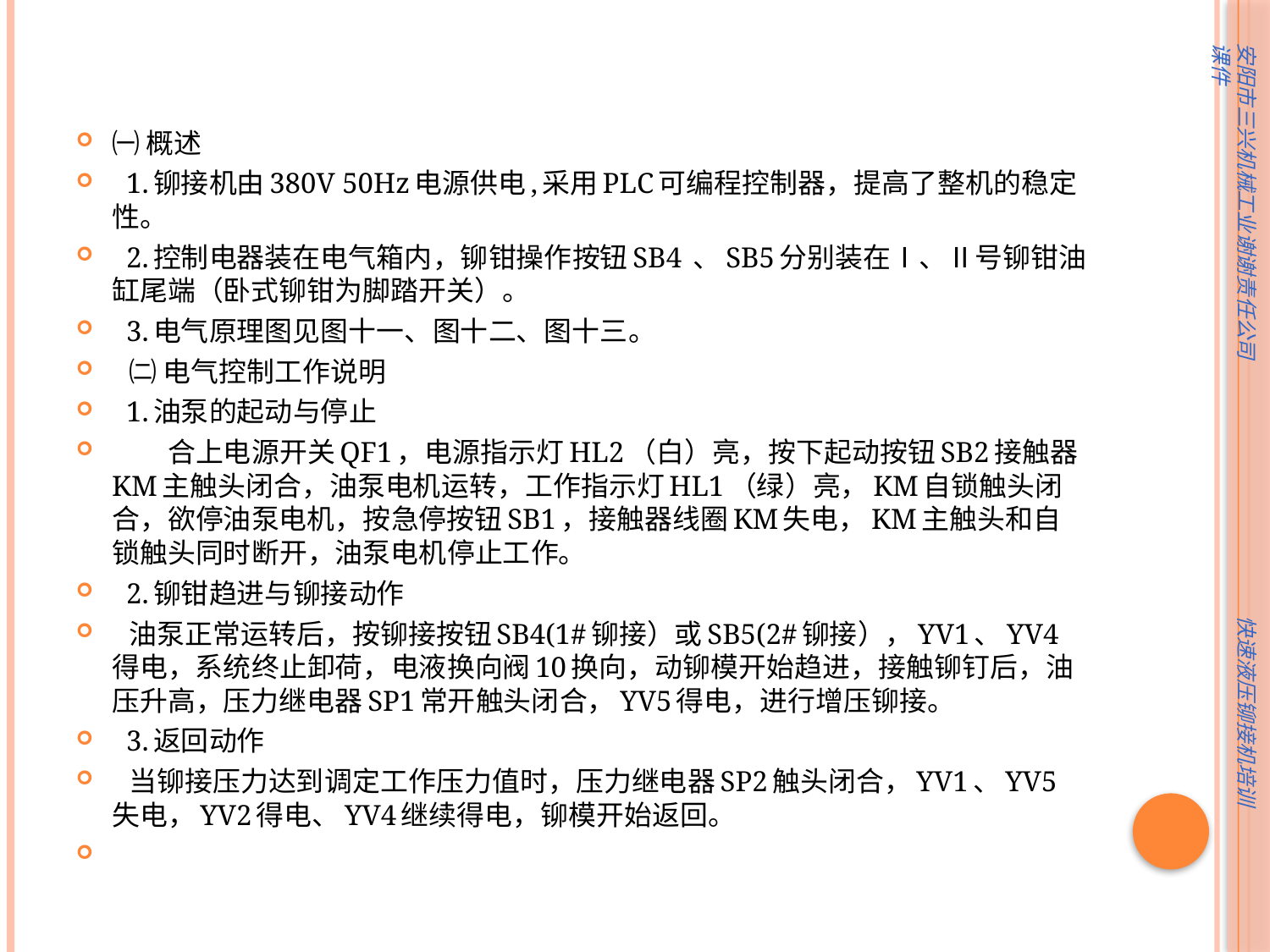

#
㈠ 概述
  1.铆接机由380V 50Hz电源供电,采用PLC可编程控制器，提高了整机的稳定性。
  2.控制电器装在电气箱内，铆钳操作按钮SB4 、SB5分别装在Ⅰ、Ⅱ号铆钳油缸尾端（卧式铆钳为脚踏开关）。
  3.电气原理图见图十一、图十二、图十三。
  ㈡ 电气控制工作说明
  1.油泵的起动与停止
　　合上电源开关QF1，电源指示灯HL2（白）亮，按下起动按钮SB2接触器KM主触头闭合，油泵电机运转，工作指示灯HL1（绿）亮，KM自锁触头闭合，欲停油泵电机，按急停按钮SB1，接触器线圈KM失电，KM主触头和自锁触头同时断开，油泵电机停止工作。
  2.铆钳趋进与铆接动作
  油泵正常运转后，按铆接按钮SB4(1#铆接）或SB5(2#铆接），YV1、YV4得电，系统终止卸荷，电液换向阀10换向，动铆模开始趋进，接触铆钉后，油压升高，压力继电器SP1常开触头闭合，YV5得电，进行增压铆接。
  3.返回动作
  当铆接压力达到调定工作压力值时，压力继电器SP2触头闭合，YV1、YV5失电，YV2得电、YV4继续得电，铆模开始返回。

安阳市三兴机械工业谢谢责任公司                                       快速液压铆接机培训课件